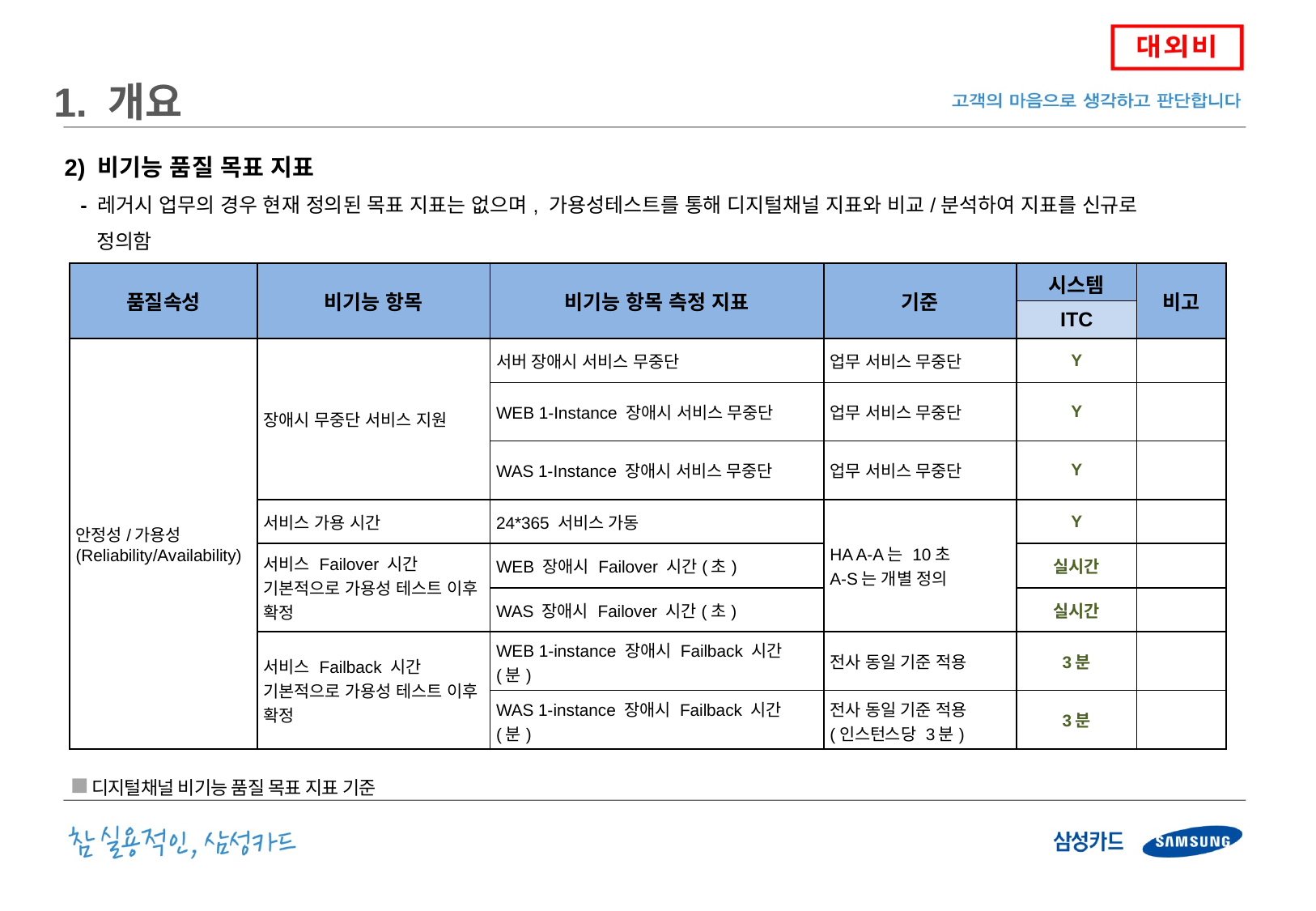

1. 개요
 2) 비기능 품질 목표 지표
    - 레거시 업무의 경우 현재 정의된 목표 지표는 없으며, 가용성테스트를 통해 디지털채널 지표와 비교/분석하여 지표를 신규로
      정의함
| 품질속성 | 비기능 항목 | 비기능 항목 측정 지표 | 기준 | 시스템 | 비고 |
| --- | --- | --- | --- | --- | --- |
|  |  |  |  | ITC |  |
| 안정성/가용성 (Reliability/Availability) | 장애시 무중단 서비스 지원 | 서버 장애시 서비스 무중단 | 업무 서비스 무중단 | Y |  |
|  |  | WEB 1-Instance 장애시 서비스 무중단 | 업무 서비스 무중단 | Y |  |
|  |  | WAS 1-Instance 장애시 서비스 무중단 | 업무 서비스 무중단 | Y |  |
|  | 서비스 가용 시간 | 24\*365 서비스 가동 | HA A-A는 10초 A-S는 개별 정의 | Y |  |
|  | 서비스 Failover 시간 기본적으로 가용성 테스트 이후 확정 | WEB 장애시 Failover 시간(초) |  | 실시간 |  |
|  |  | WAS 장애시 Failover 시간(초) |  | 실시간 |  |
|  | 서비스 Failback 시간 기본적으로 가용성 테스트 이후 확정 | WEB 1-instance 장애시 Failback 시간(분) | 전사 동일 기준 적용 | 3분 |  |
|  |  | WAS 1-instance 장애시 Failback 시간(분) | 전사 동일 기준 적용 (인스턴스당 3분) | 3분 |  |
디지털채널 비기능 품질 목표 지표 기준